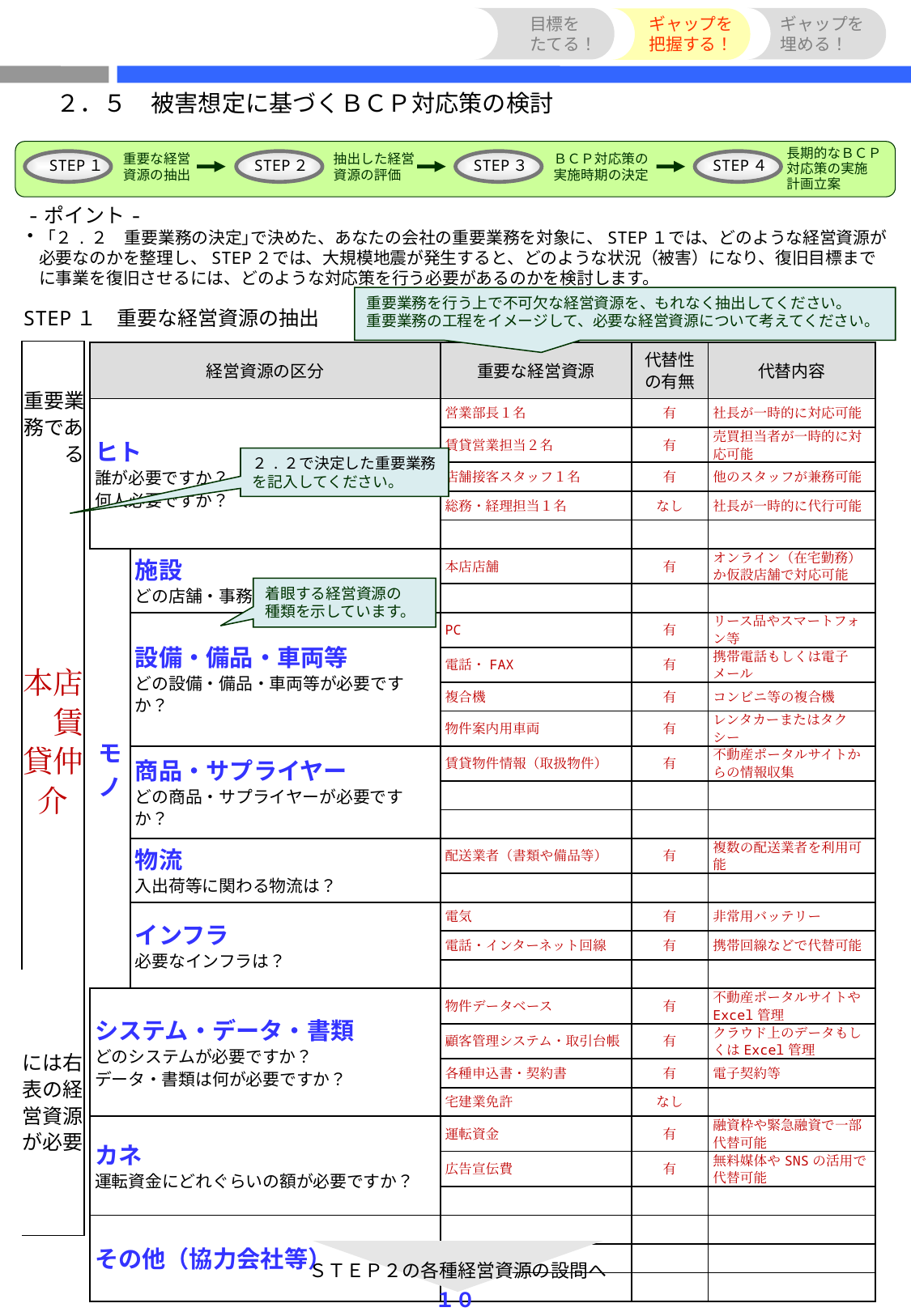

目標を
たてる！
ギャップを
把握する！
ギャップを
埋める！

２．５　被害想定に基づくＢＣＰ対応策の検討
長期的なＢＣＰ対応策の実施 計画立案

重要な経営資源の抽出
抽出した経営資源の評価
ＢＣＰ対応策の実施時期の決定
STEP１
STEP２
STEP３
STEP４

-ポイント-
「２.２　重要業務の決定｣で決めた、あなたの会社の重要業務を対象に、STEP１では、どのような経営資源が必要なのかを整理し、STEP２では、大規模地震が発生すると、どのような状況（被害）になり、復旧目標までに事業を復旧させるには、どのような対応策を行う必要があるのかを検討します。
重要業務を行う上で不可欠な経営資源を、もれなく抽出してください。
重要業務の工程をイメージして、必要な経営資源について考えてください。
STEP１　重要な経営資源の抽出
| 重要業務である |
| --- |
| 本店　賃貸仲介 |
| には右表の経営資源が必要 |
| 経営資源の区分 |  | 重要な経営資源 | 代替性 の有無 | 代替内容 |
| --- | --- | --- | --- | --- |
| ヒト 誰が必要ですか？ 何人必要ですか？ |  | 営業部長１名 | 有 | 社長が一時的に対応可能 |
|  |  | 賃貸営業担当２名 | 有 | 売買担当者が一時的に対応可能 |
|  |  | 店舗接客スタッフ１名 | 有 | 他のスタッフが兼務可能 |
|  |  | 総務・経理担当１名 | なし | 社長が一時的に代行可能 |
|  |  |  |  |  |
| モノ | 施設 どの店舗・事務所が必要ですか？ | 本店店舗 | 有 | オンライン（在宅勤務）か仮設店舗で対応可能 |
|  |  |  |  |  |
|  | 設備・備品・車両等 どの設備・備品・車両等が必要ですか？ | PC | 有 | リース品やスマートフォン等 |
|  |  | 電話・FAX | 有 | 携帯電話もしくは電子メール |
|  |  | 複合機 | 有 | コンビニ等の複合機 |
|  |  | 物件案内用車両 | 有 | レンタカーまたはタクシー |
|  | 商品・サプライヤー どの商品・サプライヤーが必要ですか？ | 賃貸物件情報（取扱物件） | 有 | 不動産ポータルサイトからの情報収集 |
|  |  |  |  |  |
|  |  |  |  |  |
|  | 物流 入出荷等に関わる物流は？ | 配送業者（書類や備品等） | 有 | 複数の配送業者を利用可能 |
|  |  |  |  |  |
|  | インフラ 必要なインフラは？ | 電気 | 有 | 非常用バッテリー |
|  |  | 電話・インターネット回線 | 有 | 携帯回線などで代替可能 |
|  |  |  |  |  |
| システム・データ・書類 どのシステムが必要ですか？ データ・書類は何が必要ですか？ |  | 物件データベース | 有 | 不動産ポータルサイトやExcel管理 |
|  |  | 顧客管理システム・取引台帳 | 有 | クラウド上のデータもしくはExcel管理 |
|  |  | 各種申込書・契約書 | 有 | 電子契約等 |
|  |  | 宅建業免許 | なし |  |
| カネ 運転資金にどれぐらいの額が必要ですか？ |  | 運転資金 | 有 | 融資枠や緊急融資で一部代替可能 |
|  |  | 広告宣伝費 | 有 | 無料媒体やSNSの活用で代替可能 |
|  |  |  |  |  |
| その他（協力会社等） |  |  |  |  |
|  |  |  |  |  |
|  |  |  |  |  |
２.２で決定した重要業務を記入してください。
着眼する経営資源の
種類を示しています。

ＳＴＥＰ２の各種経営資源の設問へ
１０